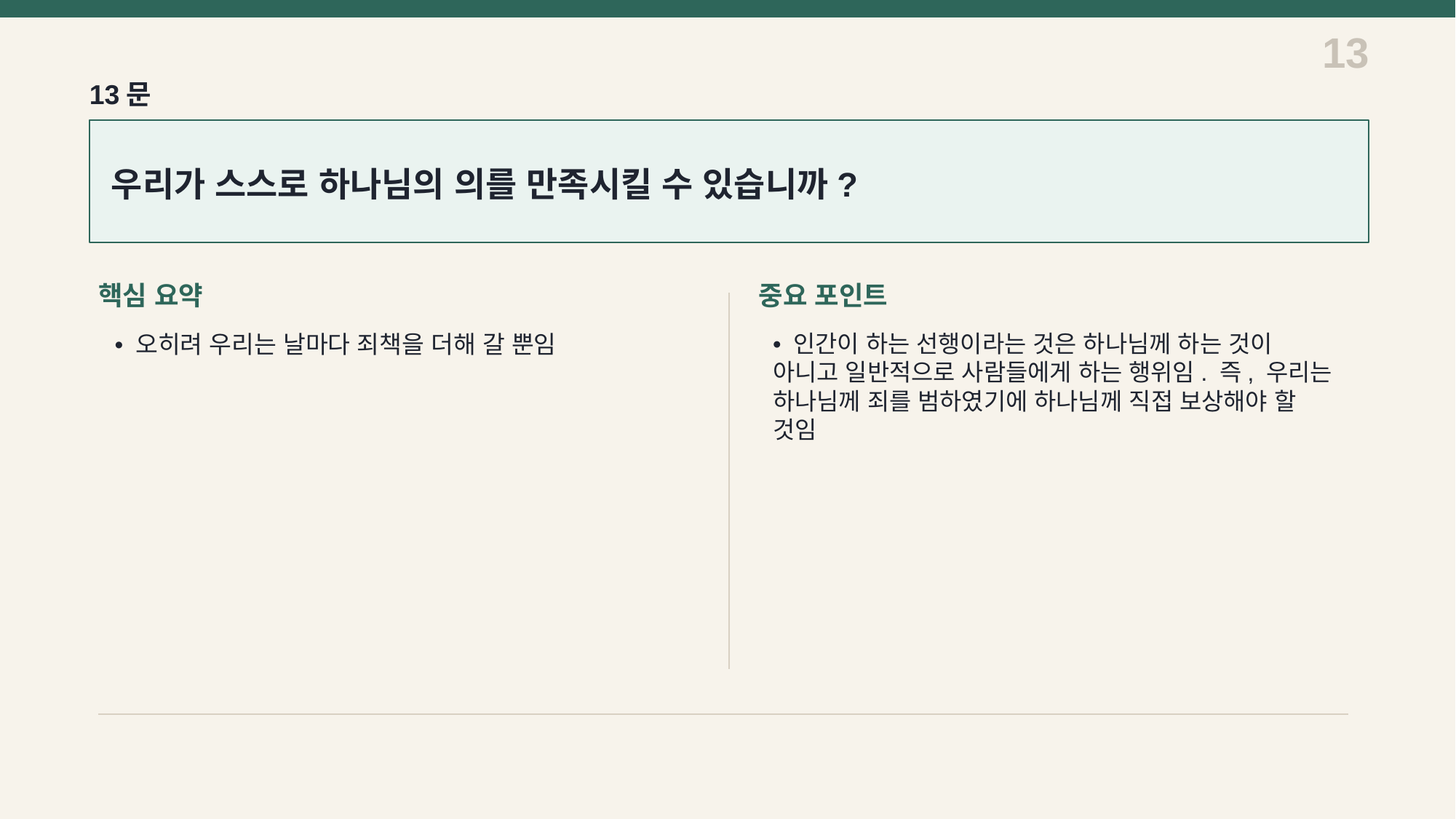

13
13문

우리가 스스로 하나님의 의를 만족시킬 수 있습니까?
핵심 요약
중요 포인트
• 인간이 하는 선행이라는 것은 하나님께 하는 것이 아니고 일반적으로 사람들에게 하는 행위임. 즉, 우리는 하나님께 죄를 범하였기에 하나님께 직접 보상해야 할 것임
• 오히려 우리는 날마다 죄책을 더해 갈 뿐임